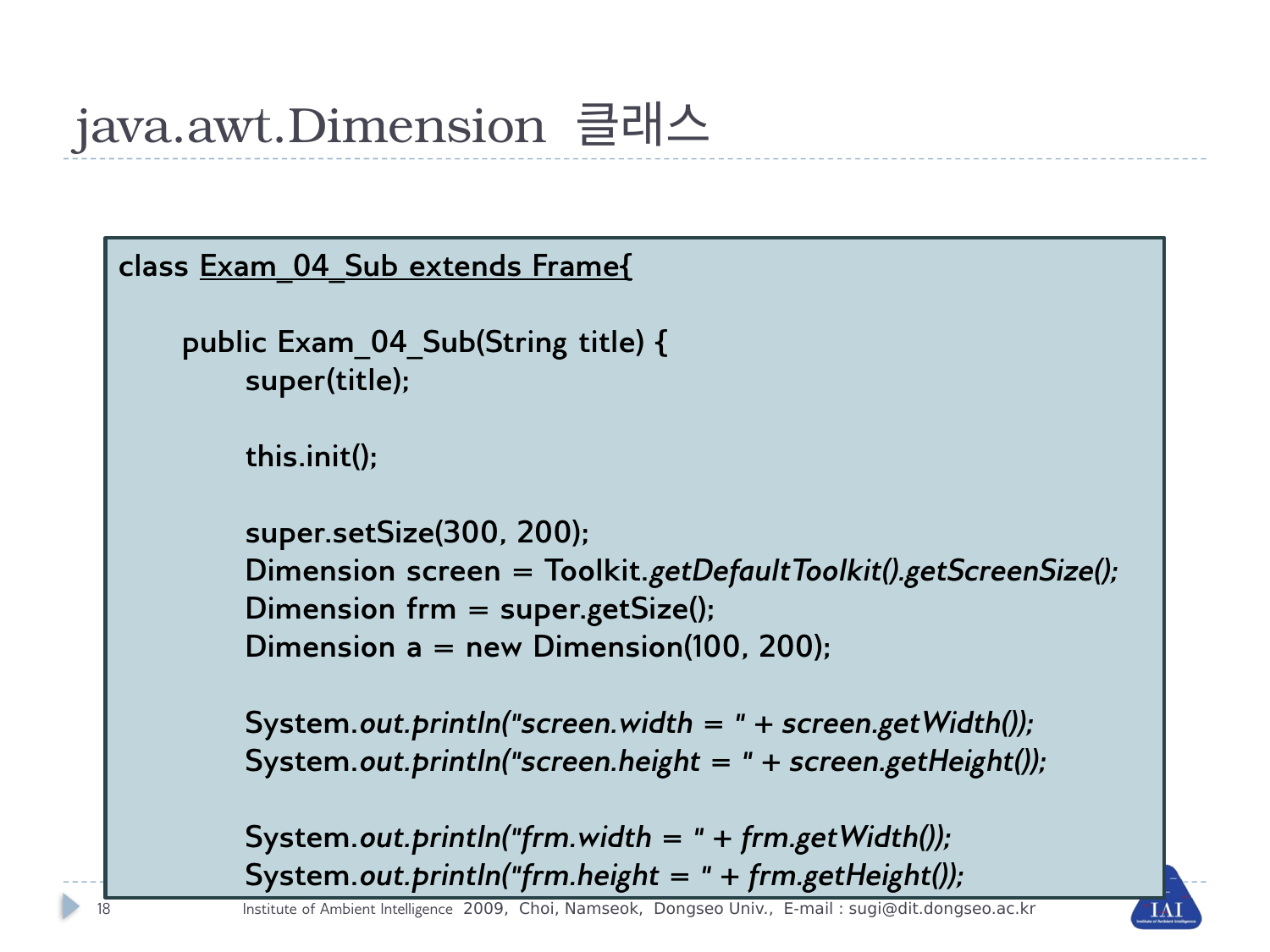

# java.awt.Dimension 클래스

class Exam_04_Sub extends Frame{

public Exam_04_Sub(String title) {
super(title);

this.init();

super.setSize(300, 200);
Dimension screen = Toolkit.getDefaultToolkit().getScreenSize();
Dimension frm = super.getSize();
Dimension a = new Dimension(100, 200);

System.out.println("screen.width = " + screen.getWidth());
System.out.println("screen.height = " + screen.getHeight());

System.out.println("frm.width = " + frm.getWidth());
System.out.println("frm.height = " + frm.getHeight());